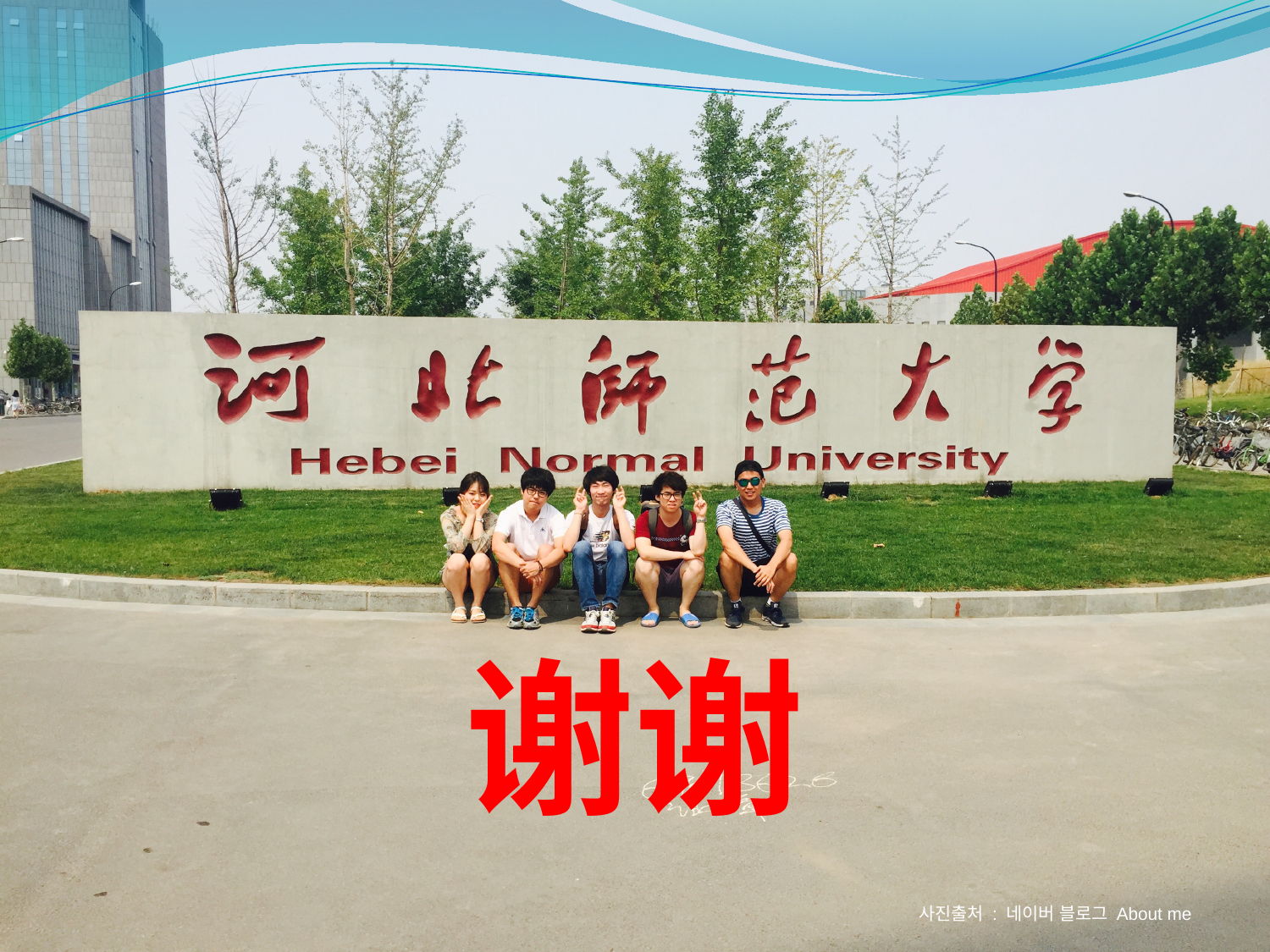

谢谢
                      사진출처 : 네이버 블로그 About me